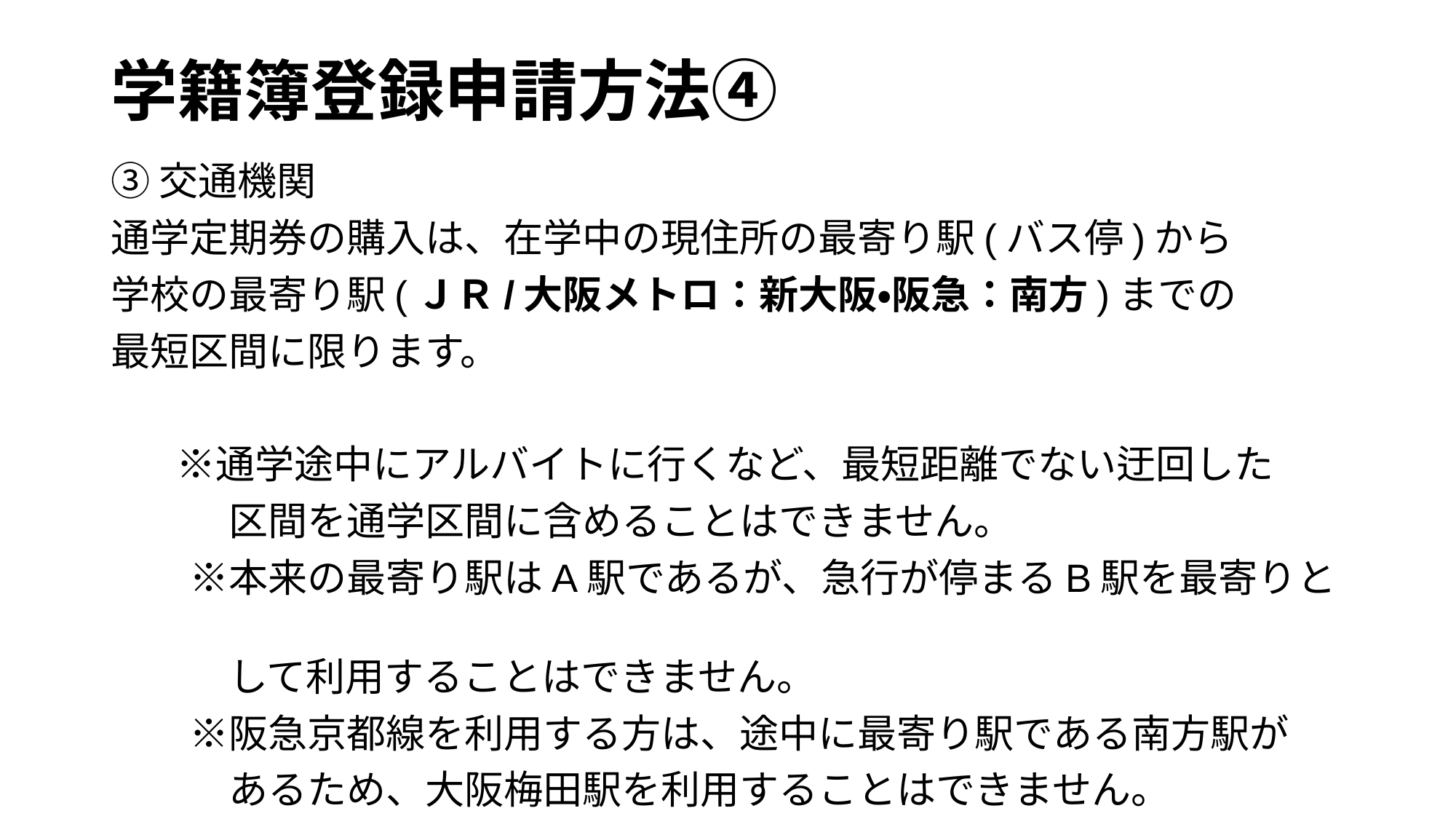

# 学籍簿登録申請方法④
③交通機関
通学定期券の購入は、在学中の現住所の最寄り駅(バス停)から
学校の最寄り駅(ＪＲ/大阪メトロ：新大阪・阪急：南方)までの
最短区間に限ります。

　   ※通学途中にアルバイトに行くなど、最短距離でない迂回した
　　　区間を通学区間に含めることはできません。
　　※本来の最寄り駅はA駅であるが、急行が停まるB駅を最寄りと
　　　して利用することはできません。
　　※阪急京都線を利用する方は、途中に最寄り駅である南方駅が
　　　あるため、大阪梅田駅を利用することはできません。